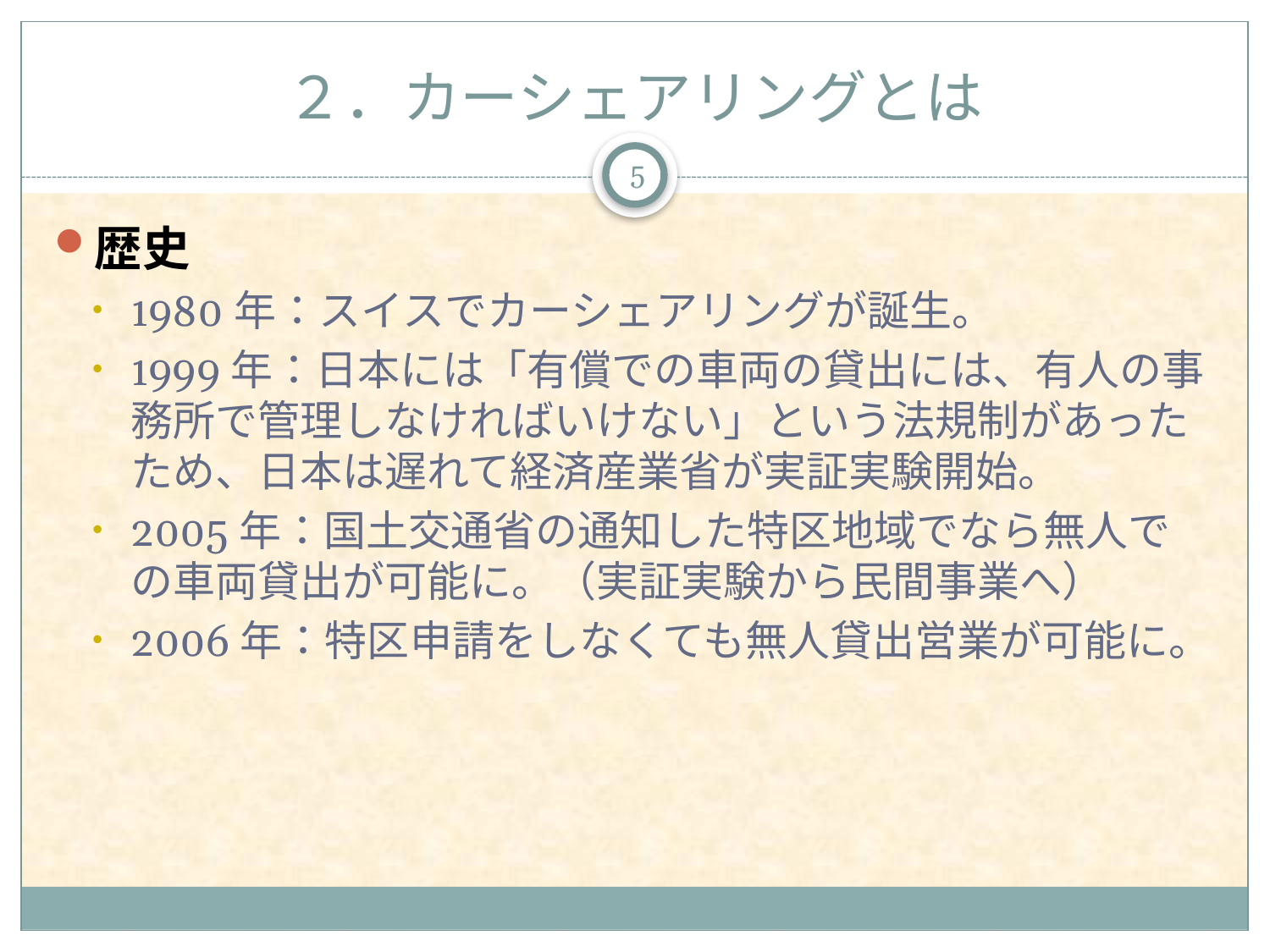

# ２．カーシェアリングとは
5
歴史
1980年：スイスでカーシェアリングが誕生。
1999年：日本には「有償での車両の貸出には、有人の事務所で管理しなければいけない」という法規制があったため、日本は遅れて経済産業省が実証実験開始。
2005年：国土交通省の通知した特区地域でなら無人での車両貸出が可能に。（実証実験から民間事業へ）
2006年：特区申請をしなくても無人貸出営業が可能に。